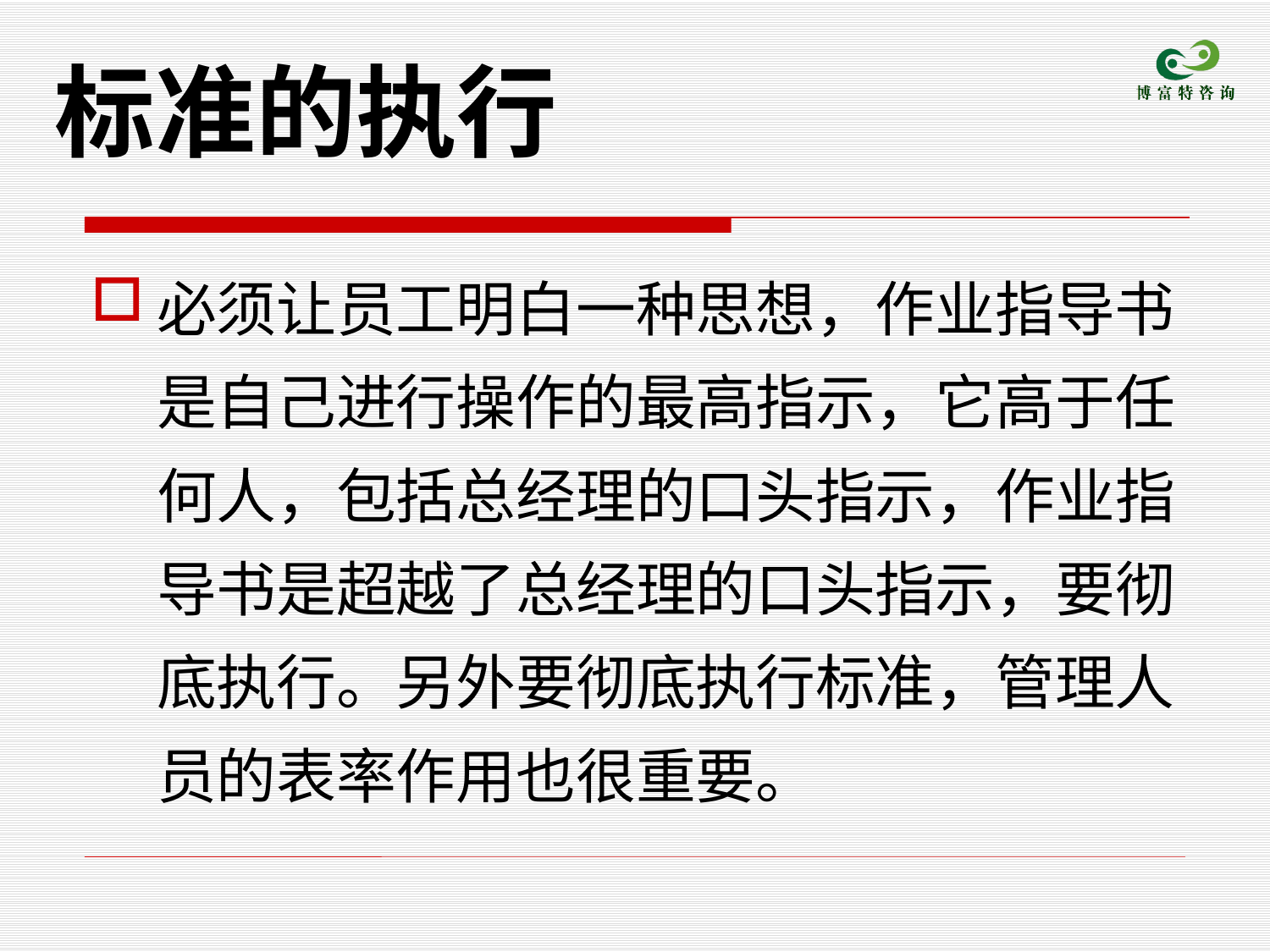

# 标准的执行
必须让员工明白一种思想，作业指导书是自己进行操作的最高指示，它高于任何人，包括总经理的口头指示，作业指导书是超越了总经理的口头指示，要彻底执行。另外要彻底执行标准，管理人员的表率作用也很重要。
584